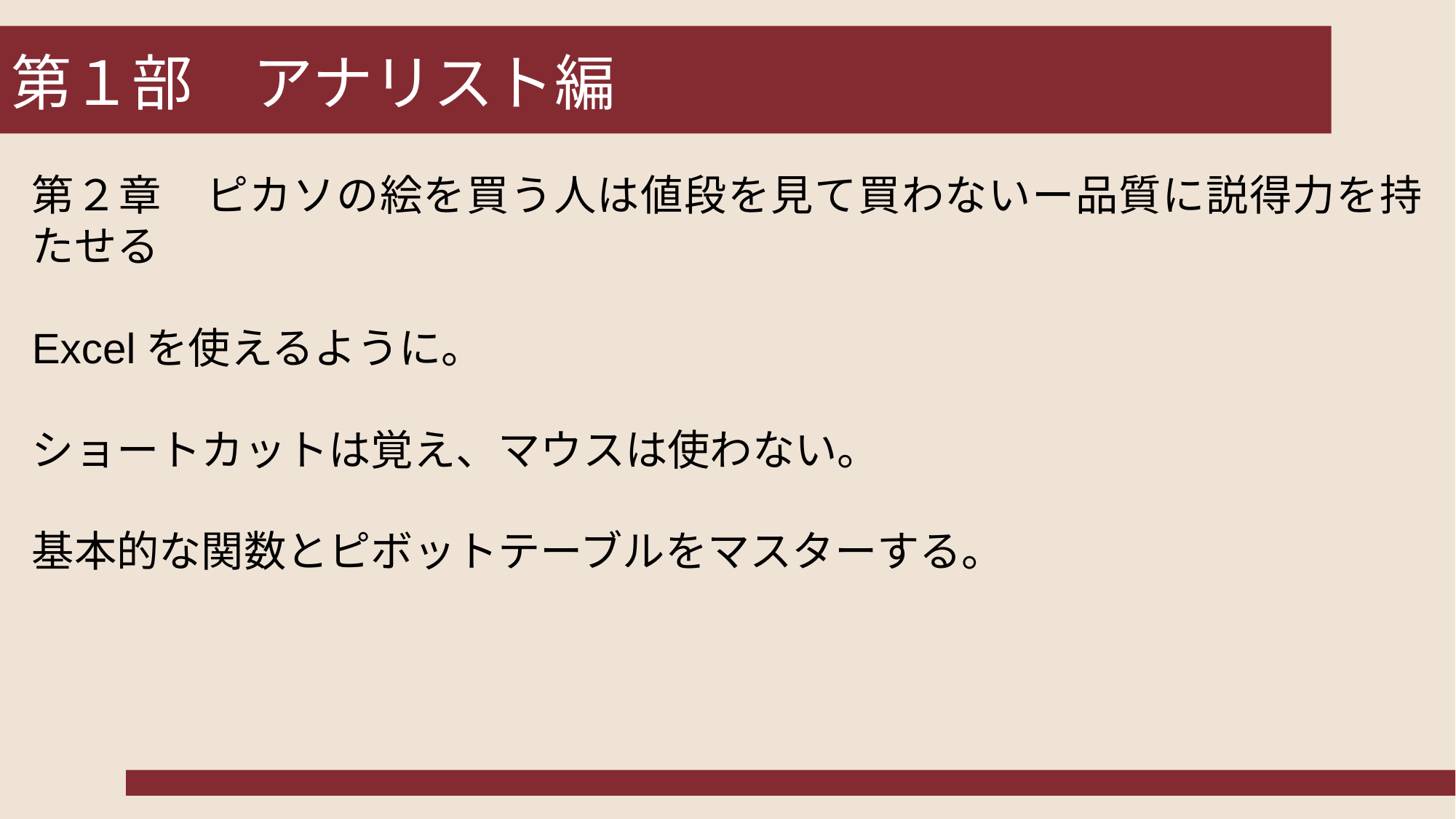

# 第１部　アナリスト編
第２章　ピカソの絵を買う人は値段を見て買わないー品質に説得力を持たせる

Excelを使えるように。

ショートカットは覚え、マウスは使わない。

基本的な関数とピボットテーブルをマスターする。
7